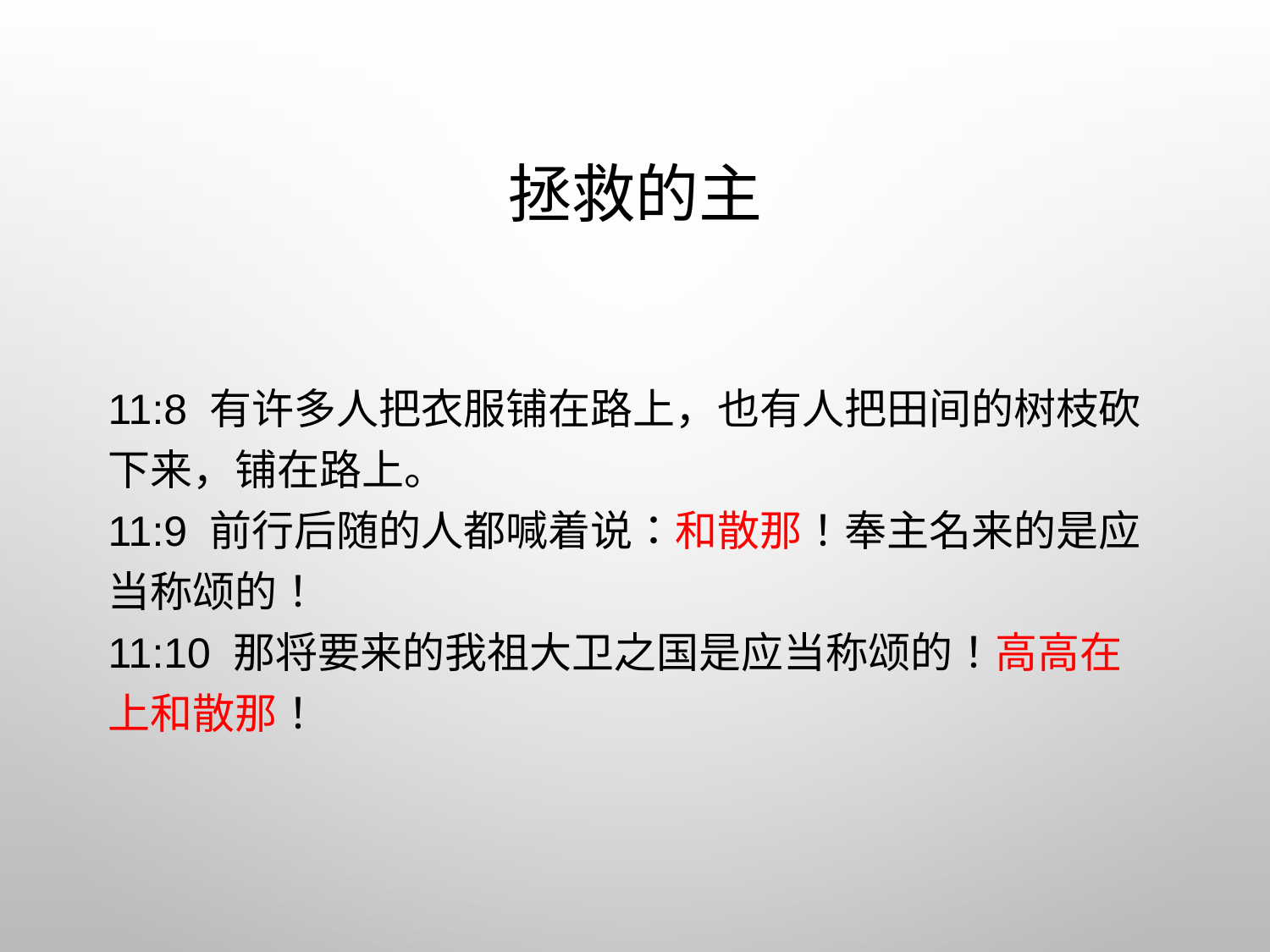

# 拯救的主
11:8 有许多人把衣服铺在路上，也有人把田间的树枝砍下来，铺在路上。
11:9 前行后随的人都喊着说：和散那！奉主名来的是应当称颂的！
11:10 那将要来的我祖大卫之国是应当称颂的！高高在上和散那！